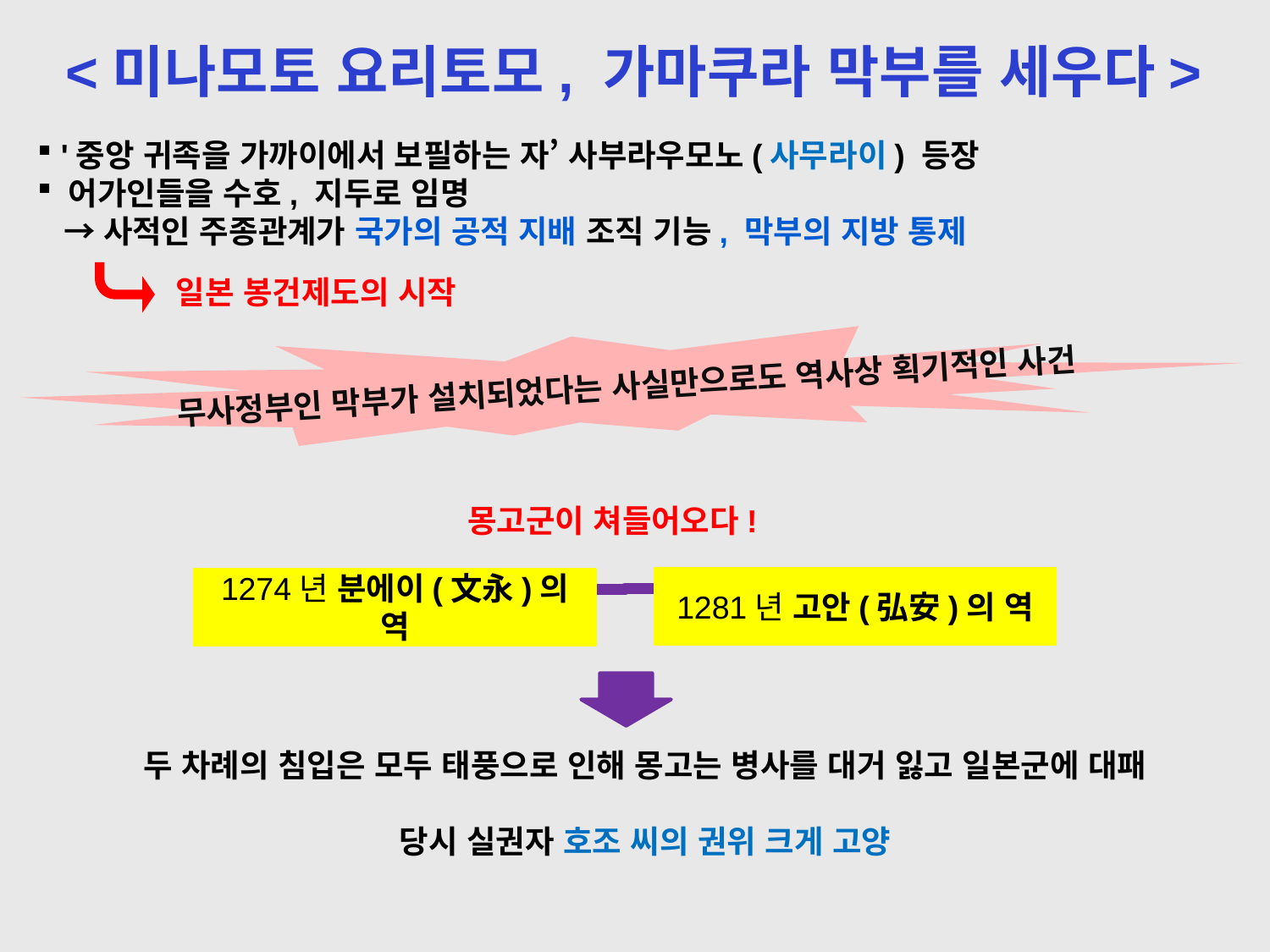

<미나모토 요리토모, 가마쿠라 막부를 세우다>
 '중앙 귀족을 가까이에서 보필하는 자’ 사부라우모노(사무라이) 등장
 어가인들을 수호, 지두로 임명
   →사적인 주종관계가 국가의 공적 지배 조직 기능, 막부의 지방 통제

일본 봉건제도의 시작

무사정부인 막부가 설치되었다는 사실만으로도 역사상 획기적인 사건
몽고군이 쳐들어오다!
1281년 고안(弘安)의 역
1274년 분에이(文永)의 역

두 차례의 침입은 모두 태풍으로 인해 몽고는 병사를 대거 잃고 일본군에 대패

당시 실권자 호조 씨의 권위 크게 고양